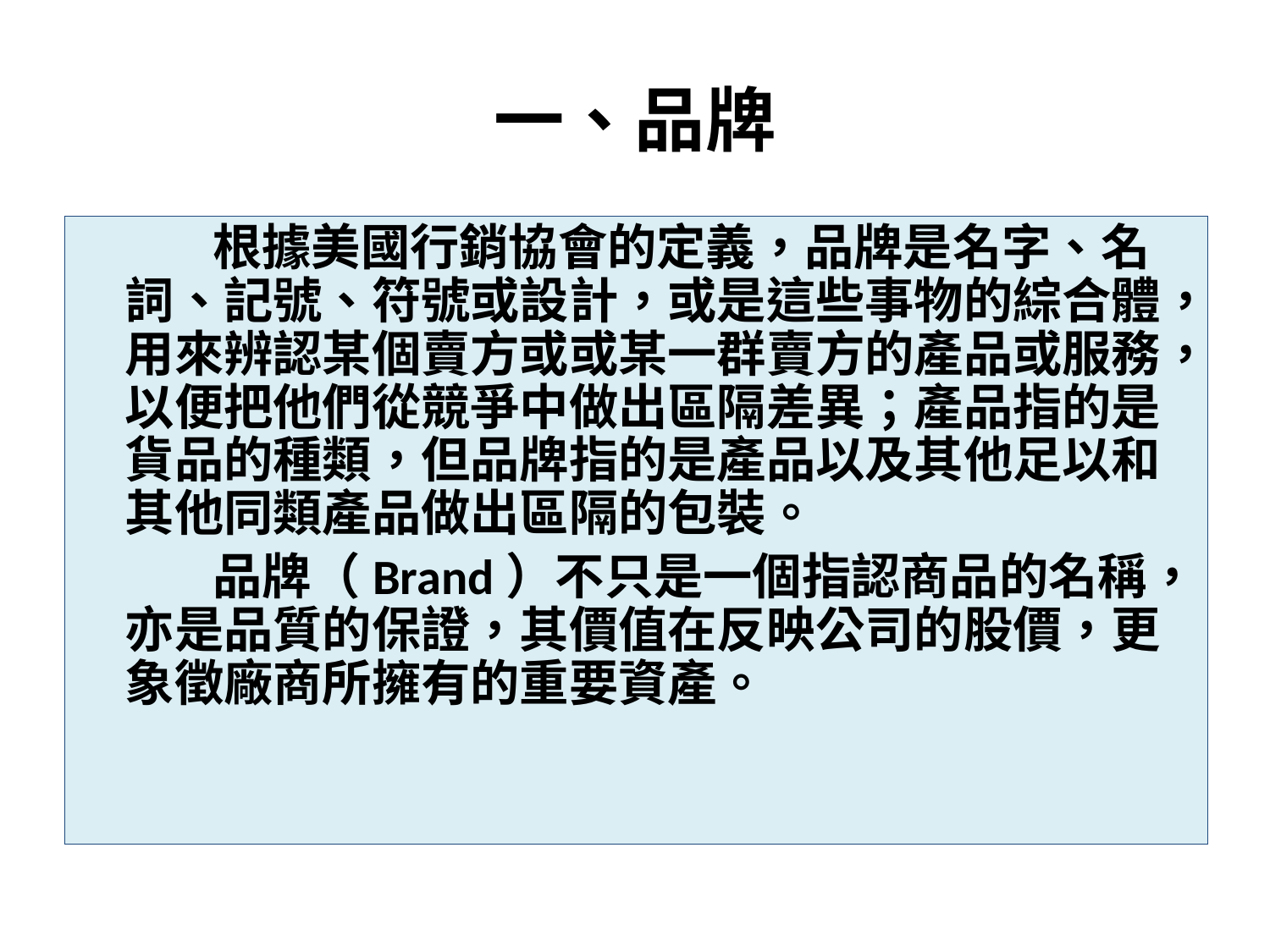

# 一、品牌
           根據美國行銷協會的定義，品牌是名字、名詞、記號、符號或設計，或是這些事物的綜合體，用來辨認某個賣方或或某一群賣方的產品或服務，以便把他們從競爭中做出區隔差異；產品指的是貨品的種類，但品牌指的是產品以及其他足以和其他同類產品做出區隔的包裝。
           品牌（Brand）不只是一個指認商品的名稱，亦是品質的保證，其價值在反映公司的股價，更象徵廠商所擁有的重要資產。